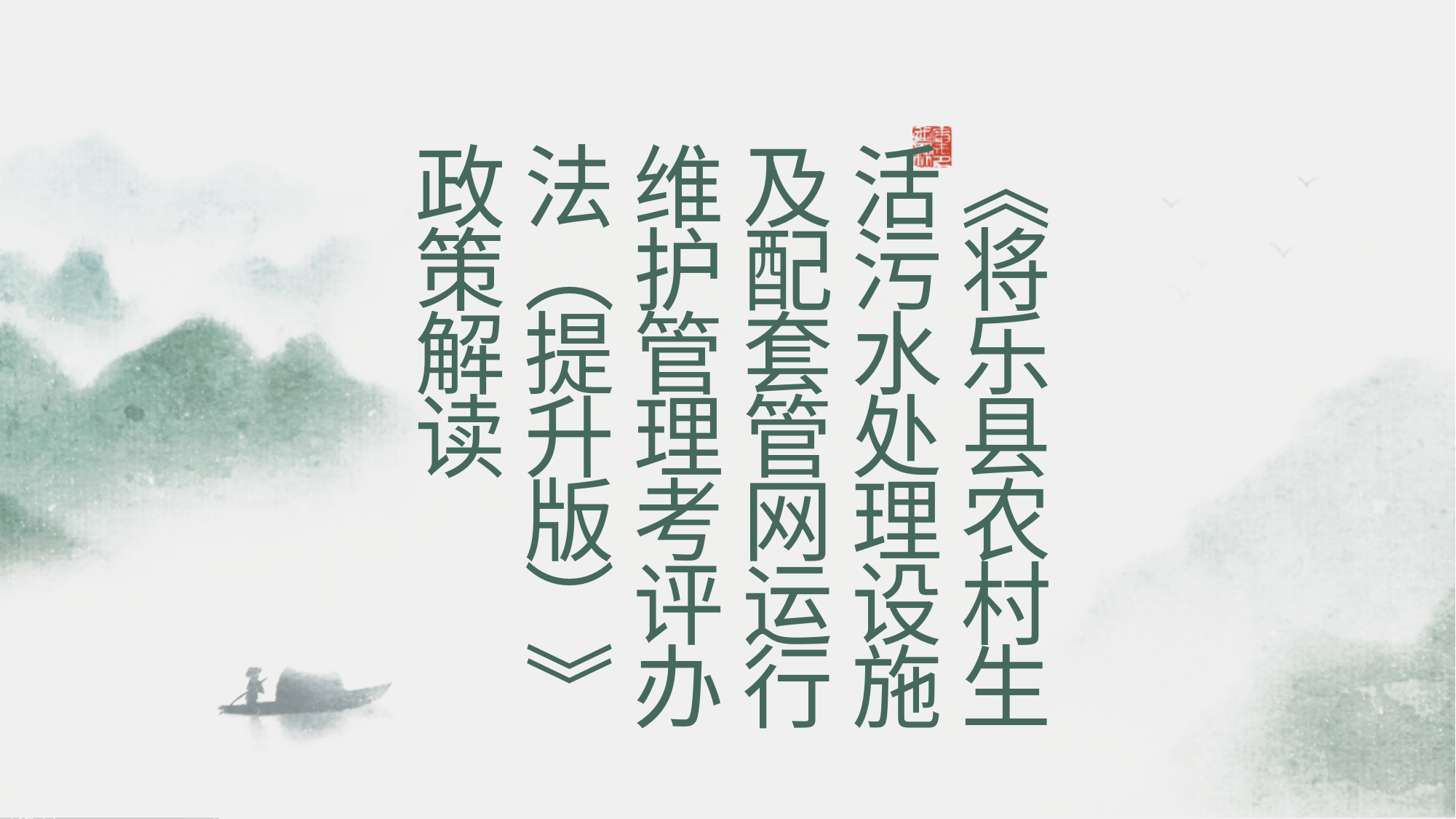

《将乐县农村生活污水处理设施及配套管网运行维护管理考评办法（提升版）》
政策解读